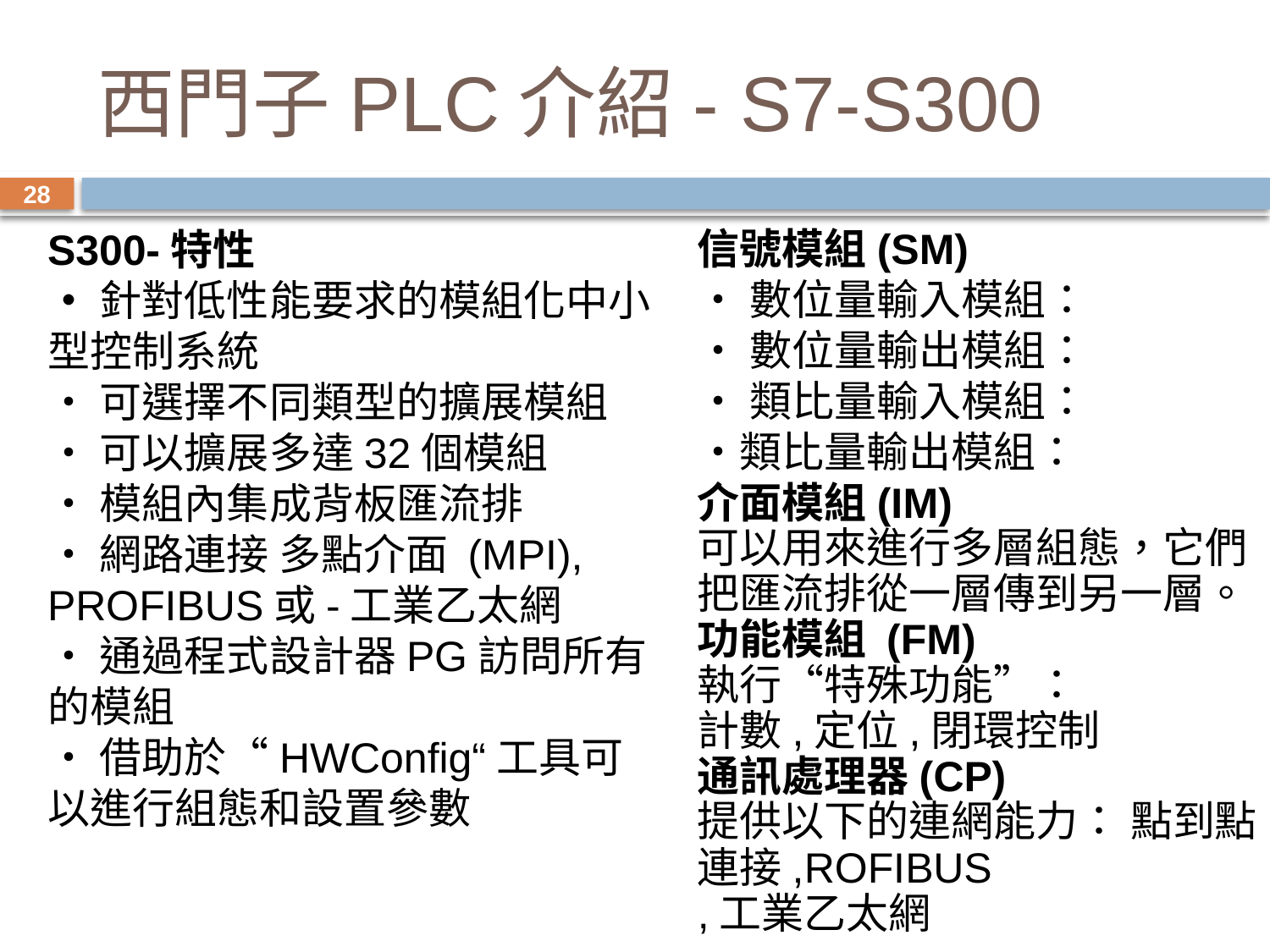

# 西門子PLC介紹- S7-S300
28
信號模組(SM)
•數位量輸入模組：
•數位量輸出模組：
•類比量輸入模組：
•類比量輸出模組：
介面模組(IM)
可以用來進行多層組態，它們把匯流排從一層傳到另一層。
功能模組 (FM)
執行“特殊功能”：
計數,定位,閉環控制
通訊處理器(CP)
提供以下的連網能力： 點到點連接,ROFIBUS
,工業乙太網
S300-特性
•針對低性能要求的模組化中小型控制系統
•可選擇不同類型的擴展模組
•可以擴展多達32個模組
•模組內集成背板匯流排
•網路連接 多點介面 (MPI), PROFIBUS或-工業乙太網
•通過程式設計器PG訪問所有的模組
•借助於“HWConfig“工具可以進行組態和設置參數